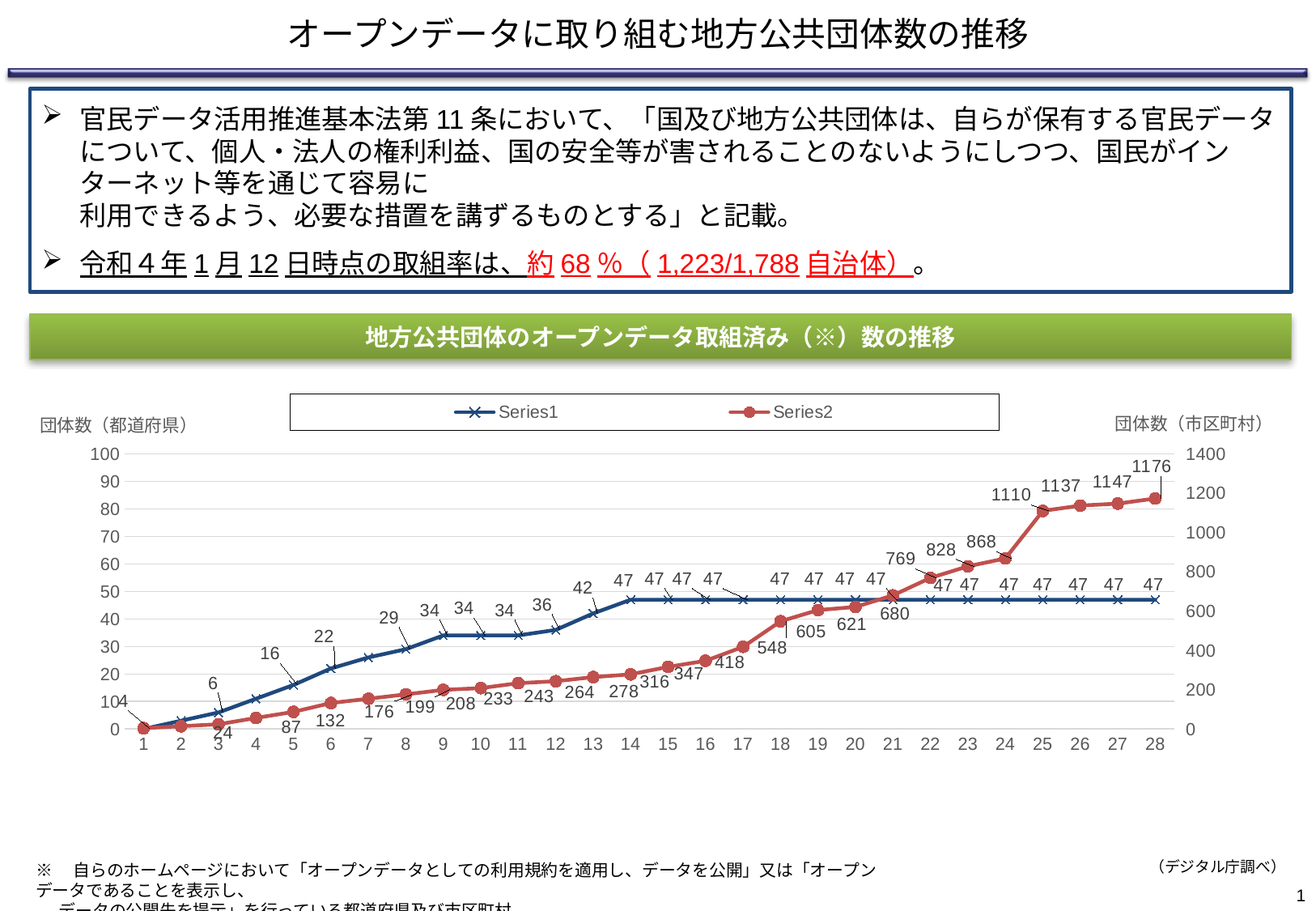

オープンデータに取り組む地方公共団体数の推移
官民データ活用推進基本法第11条において、「国及び地方公共団体は、自らが保有する官民データについて、個人・法人の権利利益、国の安全等が害されることのないようにしつつ、国民がインターネット等を通じて容易に
利用できるよう、必要な措置を講ずるものとする」と記載。
令和４年1月12日時点の取組率は、約68％（1,223/1,788自治体）。
地方公共団体のオープンデータ取組済み（※）数の推移

### Chart

| Category |  |  |
|---|---|---|
（デジタル庁調べ）
※　自らのホームページにおいて「オープンデータとしての利用規約を適用し、データを公開」又は「オープンデータであることを表示し、
     データの公開先を提示」を行っている都道府県及び市区町村。
1